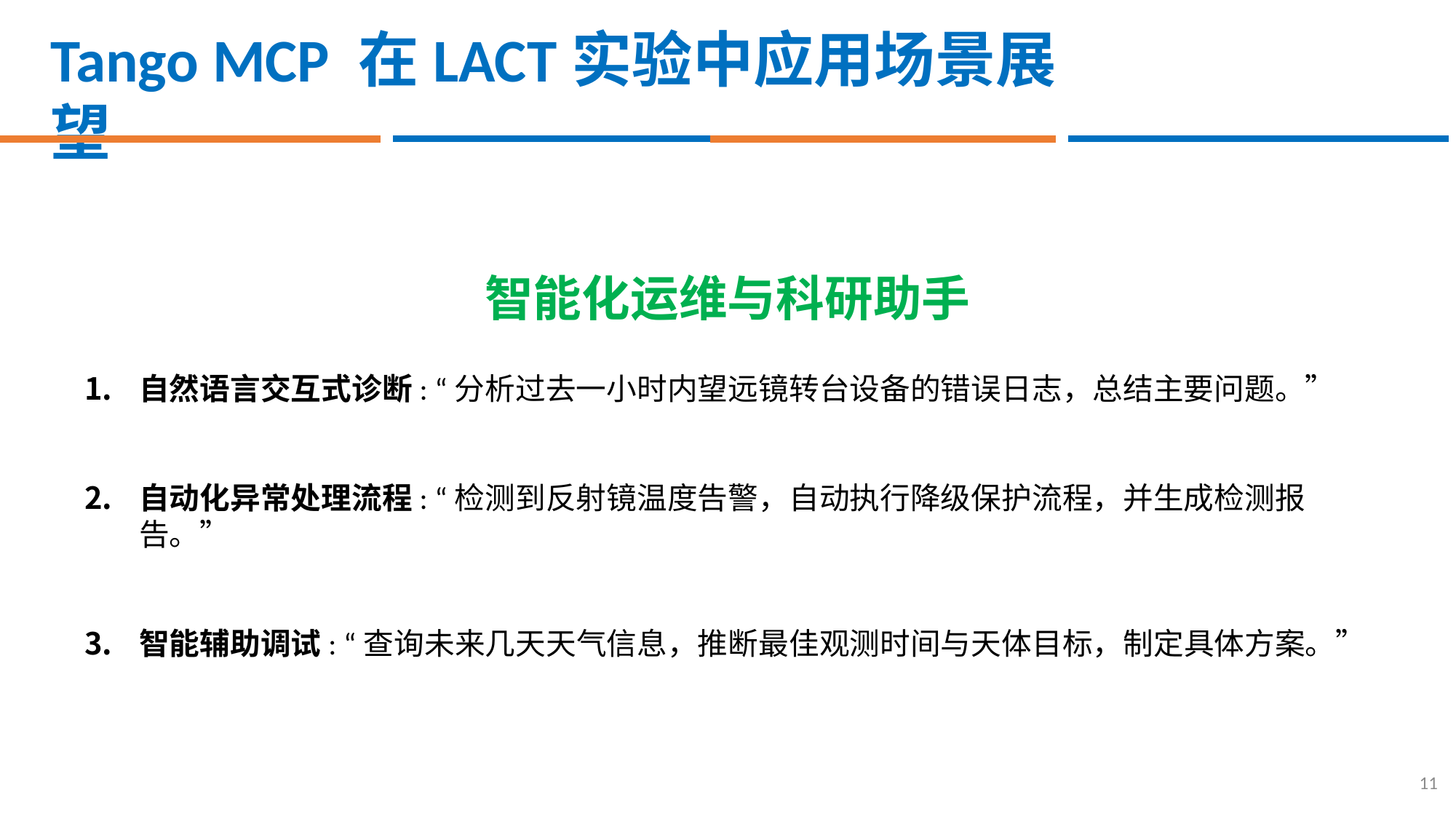

Tango MCP 在LACT实验中应用场景展望
智能化运维与科研助手

自然语言交互式诊断: “分析过去一小时内望远镜转台设备的错误日志，总结主要问题。”

自动化异常处理流程: “检测到反射镜温度告警，自动执行降级保护流程，并生成检测报告。”

智能辅助调试: “查询未来几天天气信息，推断最佳观测时间与天体目标，制定具体方案。”

11